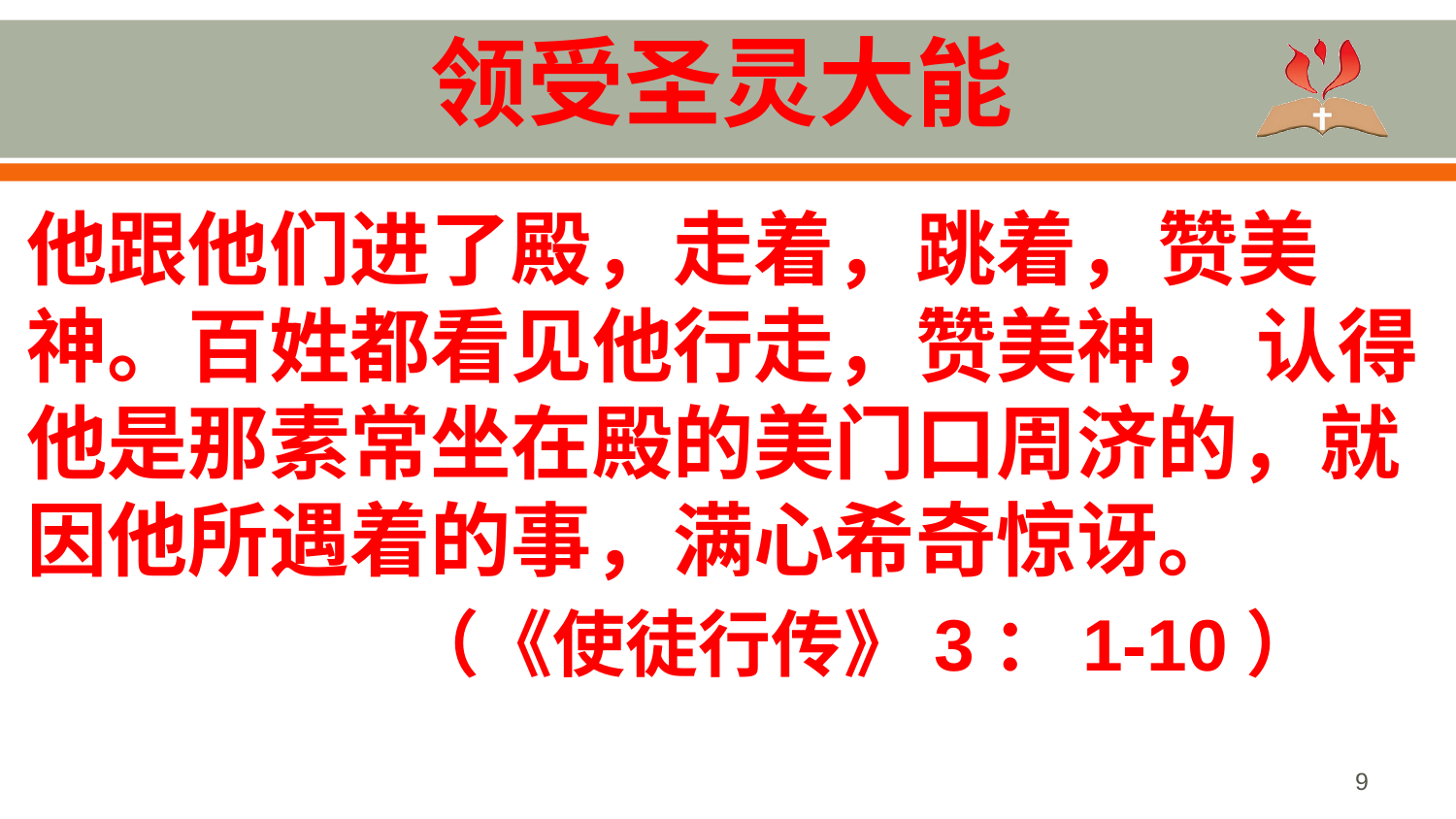

领受圣灵大能

他跟他们进了殿，走着，跳着，赞美神。百姓都看见他行走，赞美神， 认得他是那素常坐在殿的美门口周济的，就因他所遇着的事，满心希奇惊讶。
                      （《使徒行传》3：1-10）

9